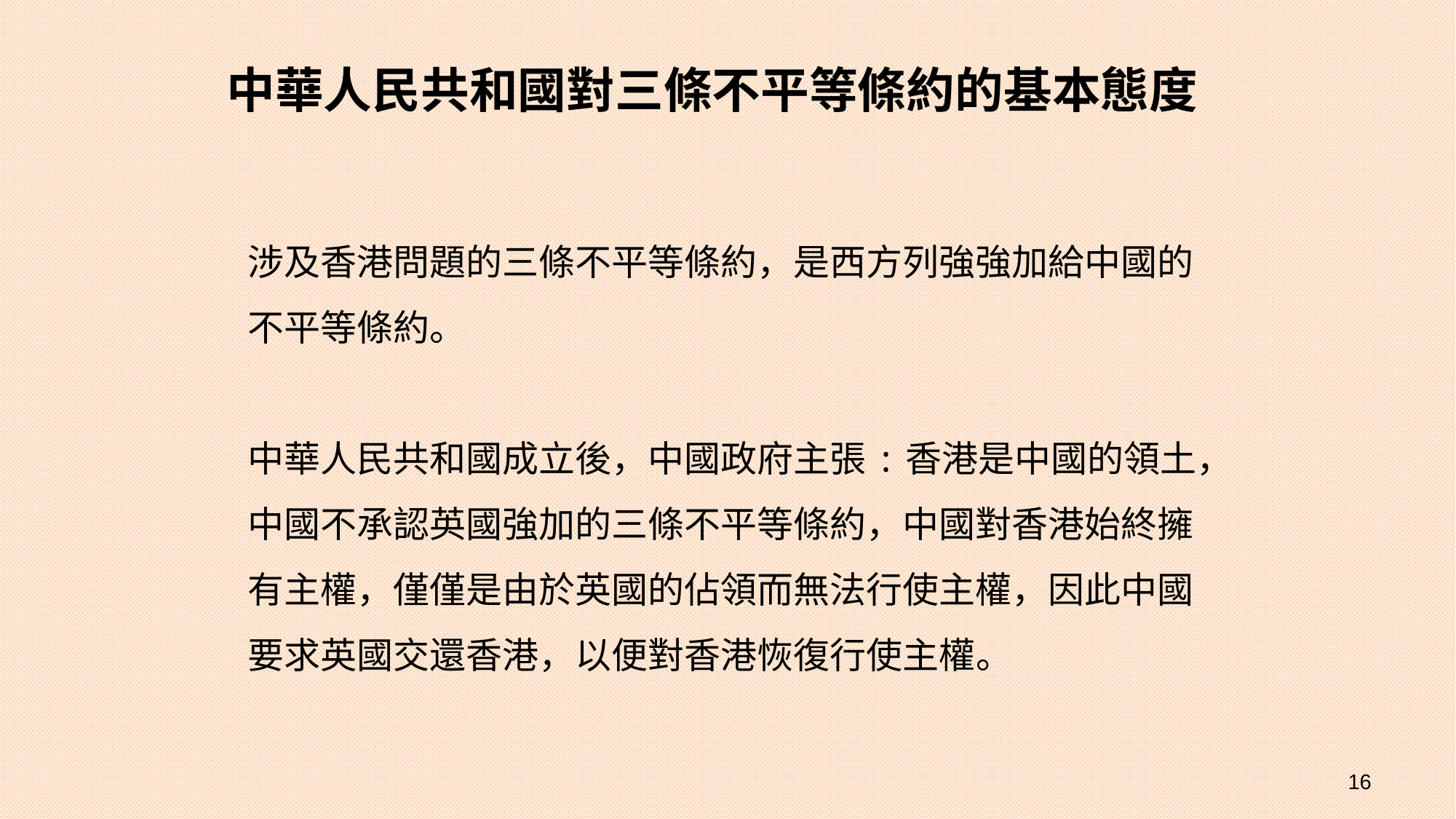

中華人民共和國對三條不平等條約的基本態度
涉及香港問題的三條不平等條約，是西方列強強加給中國的不平等條約。

中華人民共和國成立後，中國政府主張:香港是中國的領土，中國不承認英國強加的三條不平等條約，中國對香港始終擁有主權，僅僅是由於英國的佔領而無法行使主權，因此中國要求英國交還香港，以便對香港恢復行使主權。

16